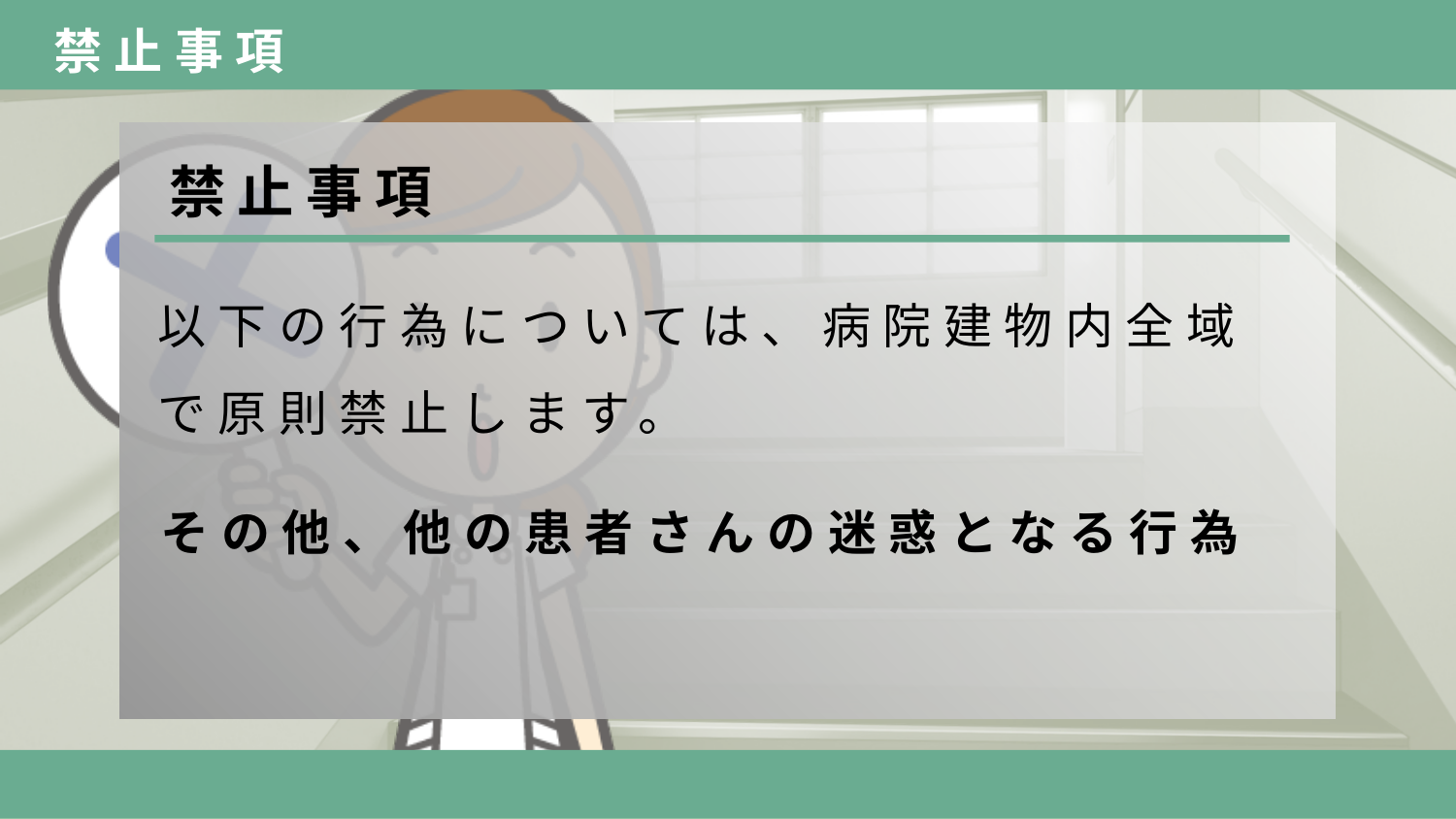

禁止事項

禁止事項

以下の行為については、病院建物内全域で原則禁止します。
その他、他の患者さんの迷惑となる行為